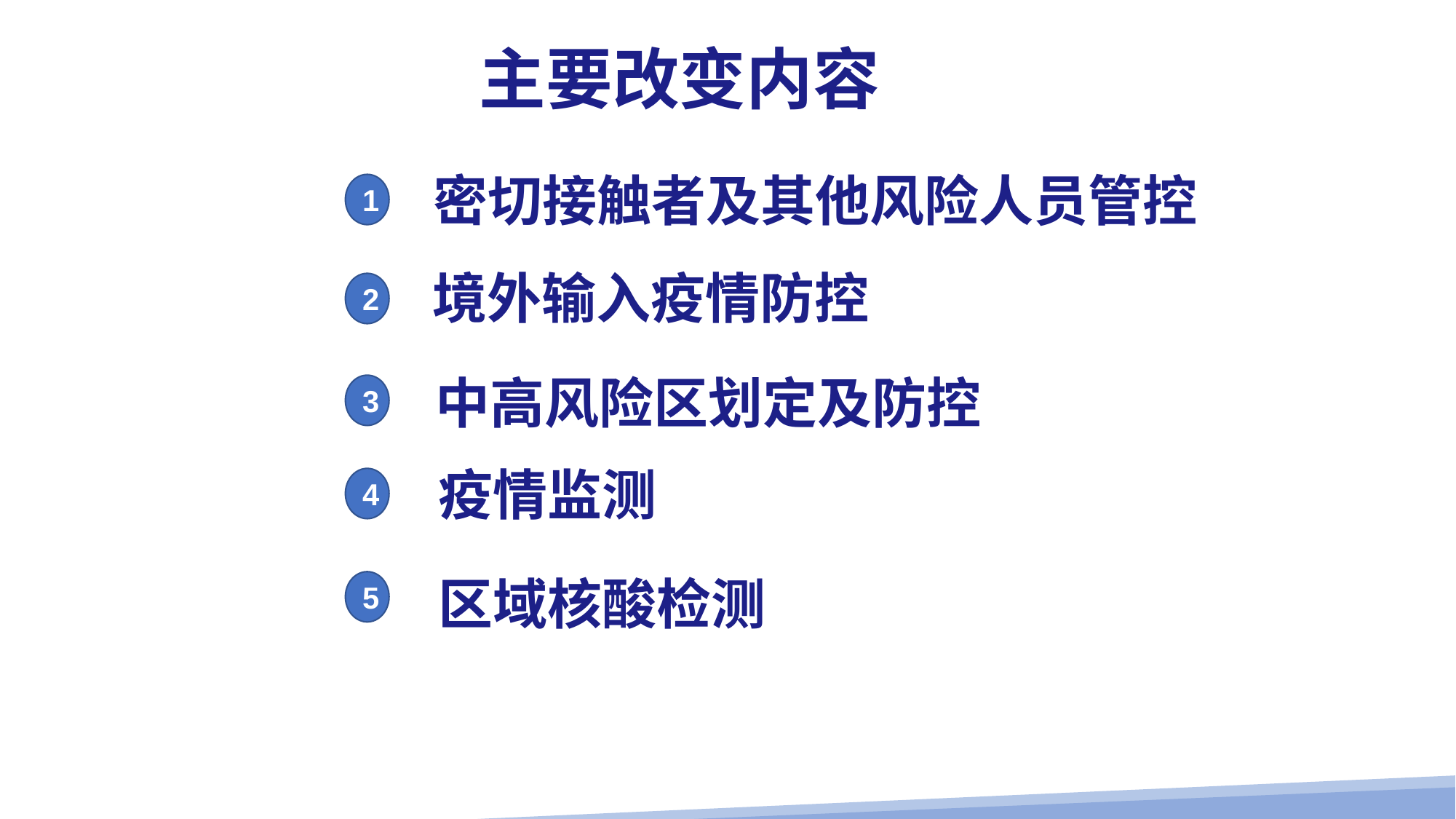

# 主要改变内容
密切接触者及其他风险人员管控
1
境外输入疫情防控
2
中高风险区划定及防控
3
疫情监测
4
区域核酸检测
5